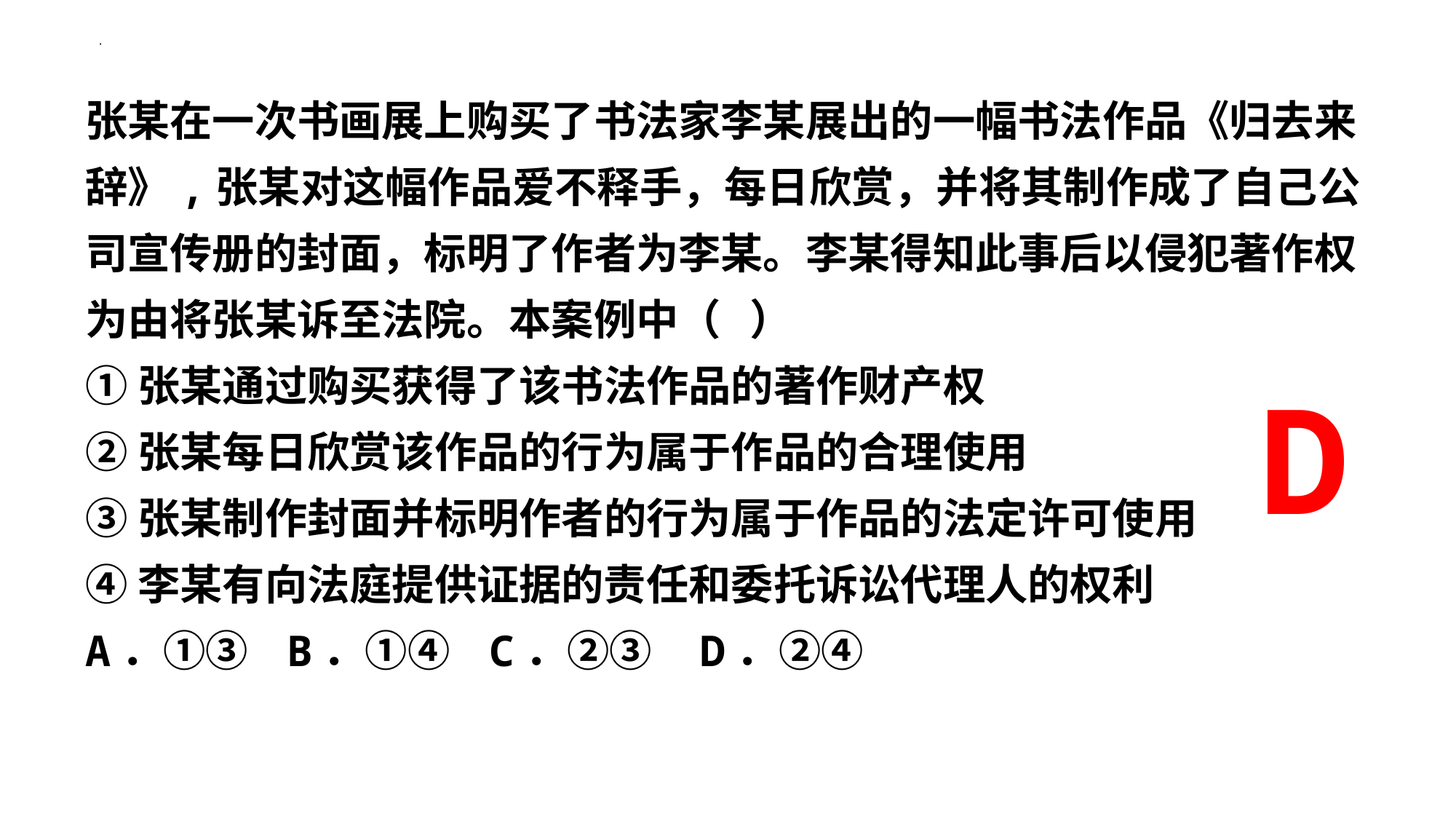

张某在一次书画展上购买了书法家李某展出的一幅书法作品《归去来辞》,张某对这幅作品爱不释手，每日欣赏，并将其制作成了自己公司宣传册的封面，标明了作者为李某。李某得知此事后以侵犯著作权为由将张某诉至法院。本案例中（   ）
①张某通过购买获得了该书法作品的著作财产权
②张某每日欣赏该作品的行为属于作品的合理使用
③张某制作封面并标明作者的行为属于作品的法定许可使用
④李某有向法庭提供证据的责任和委托诉讼代理人的权利
A．①③   B．①④   C．②③    D．②④
D